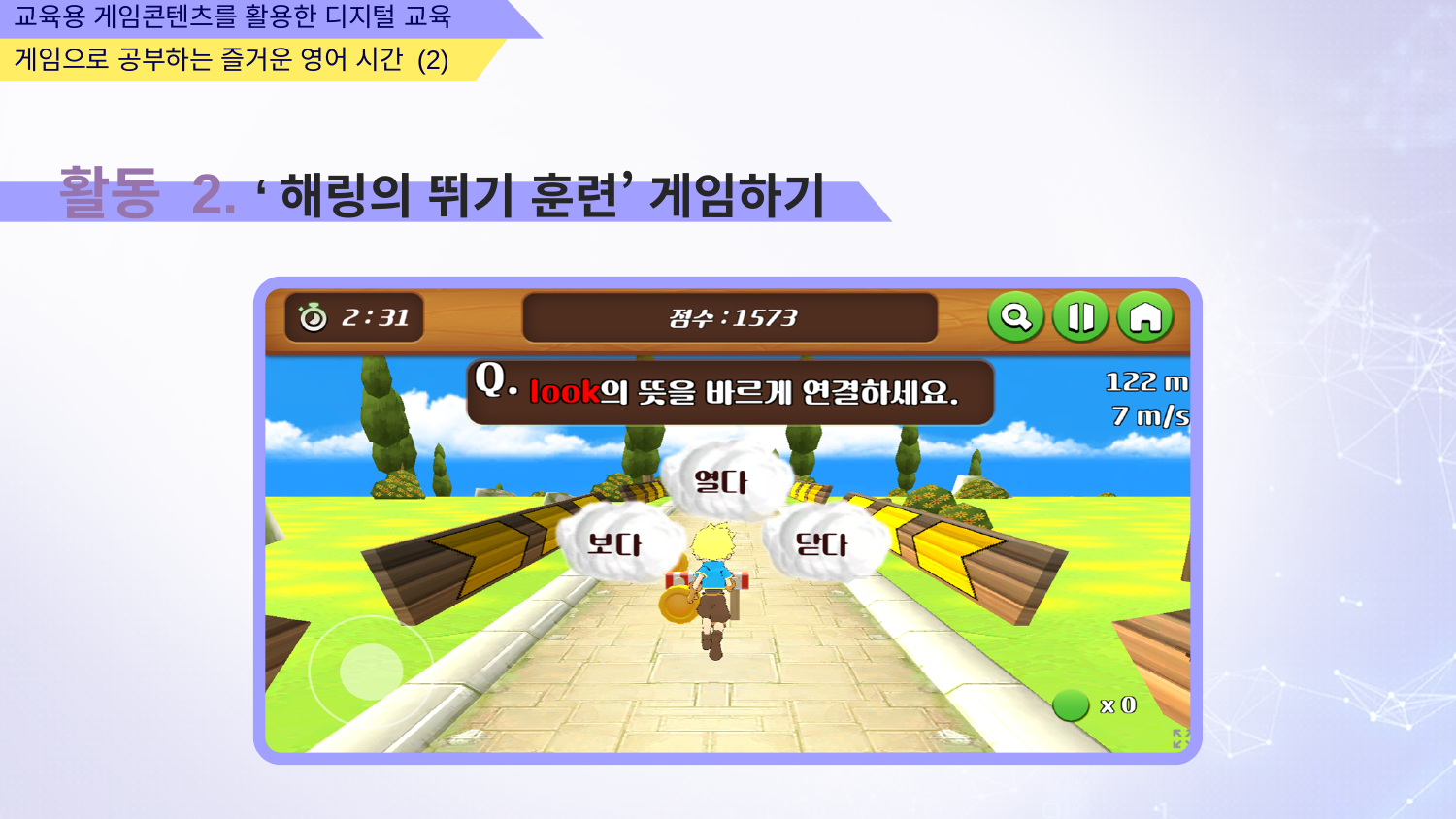

활동 2. ‘해링의 뛰기 훈련’ 게임하기

고조선